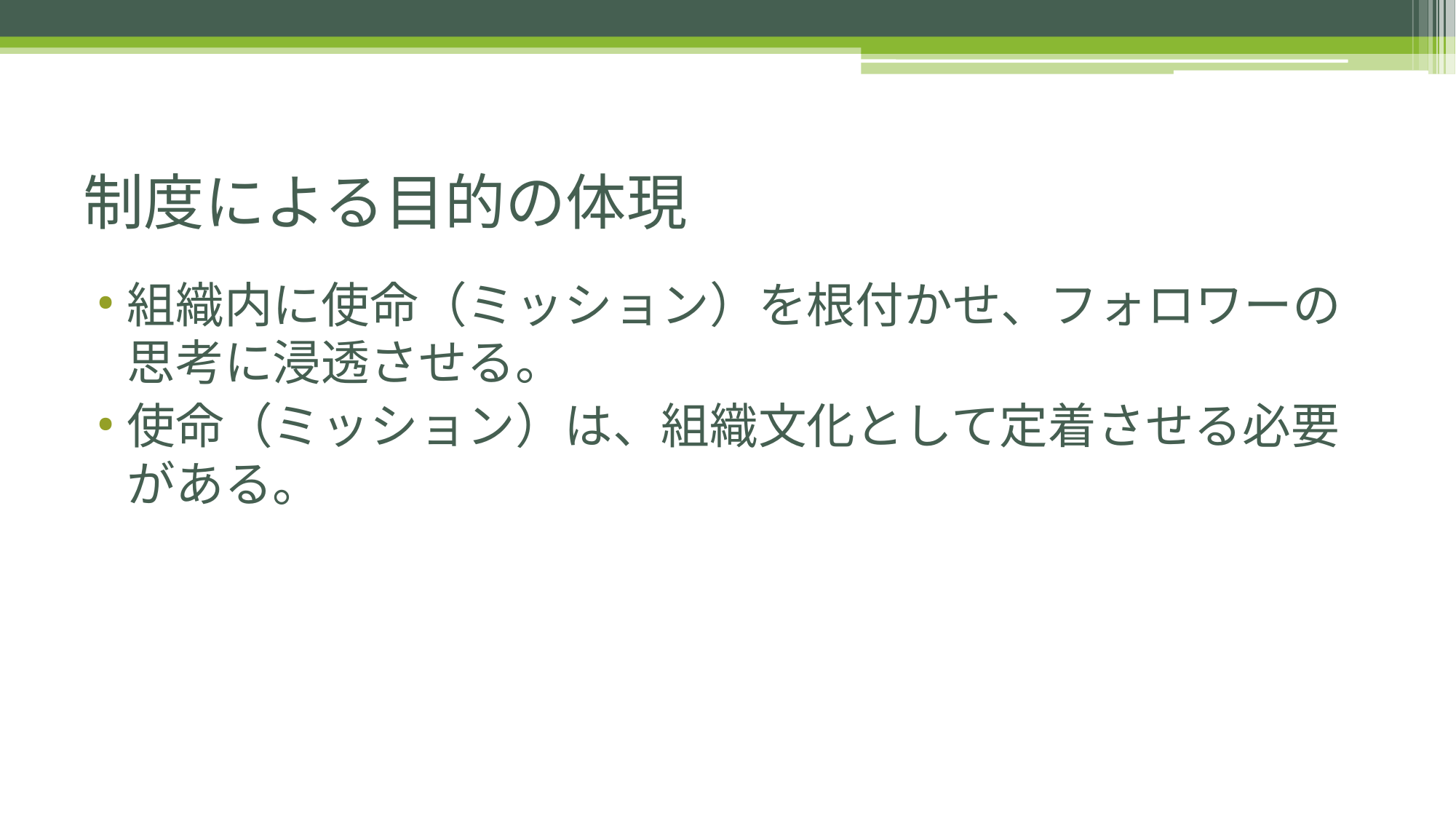

# 制度による目的の体現
組織内に使命（ミッション）を根付かせ、フォロワーの思考に浸透させる。
使命（ミッション）は、組織文化として定着させる必要がある。